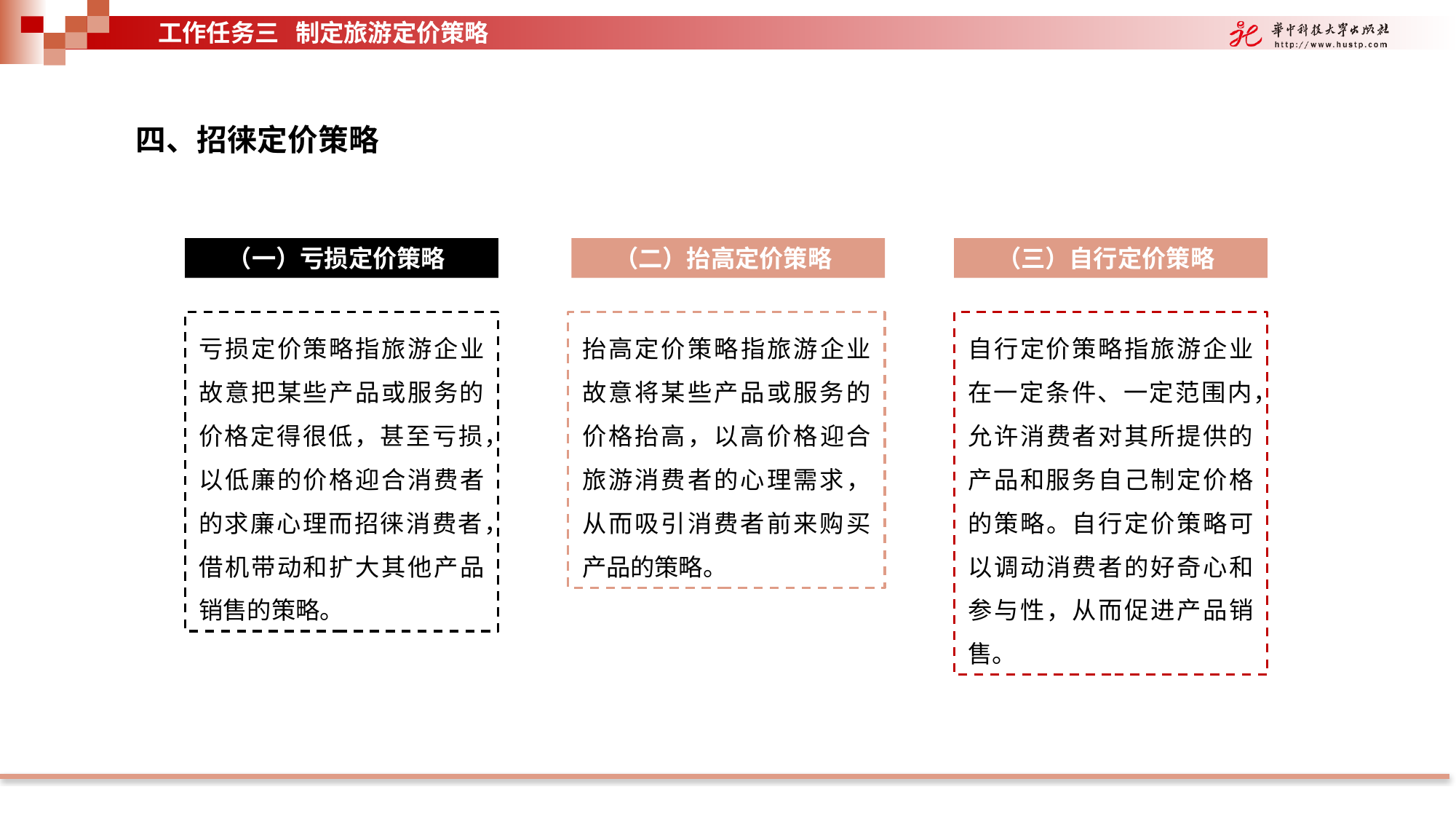

工作任务三   制定旅游定价策略
四、招徕定价策略
（一）亏损定价策略
（二）抬高定价策略
（三）自行定价策略
亏损定价策略指旅游企业故意把某些产品或服务的价格定得很低，甚至亏损，以低廉的价格迎合消费者的求廉心理而招徕消费者，借机带动和扩大其他产品销售的策略。
抬高定价策略指旅游企业故意将某些产品或服务的价格抬高，以高价格迎合旅游消费者的心理需求，从而吸引消费者前来购买产品的策略。
自行定价策略指旅游企业在一定条件、一定范围内，允许消费者对其所提供的产品和服务自己制定价格的策略。自行定价策略可以调动消费者的好奇心和参与性，从而促进产品销售。